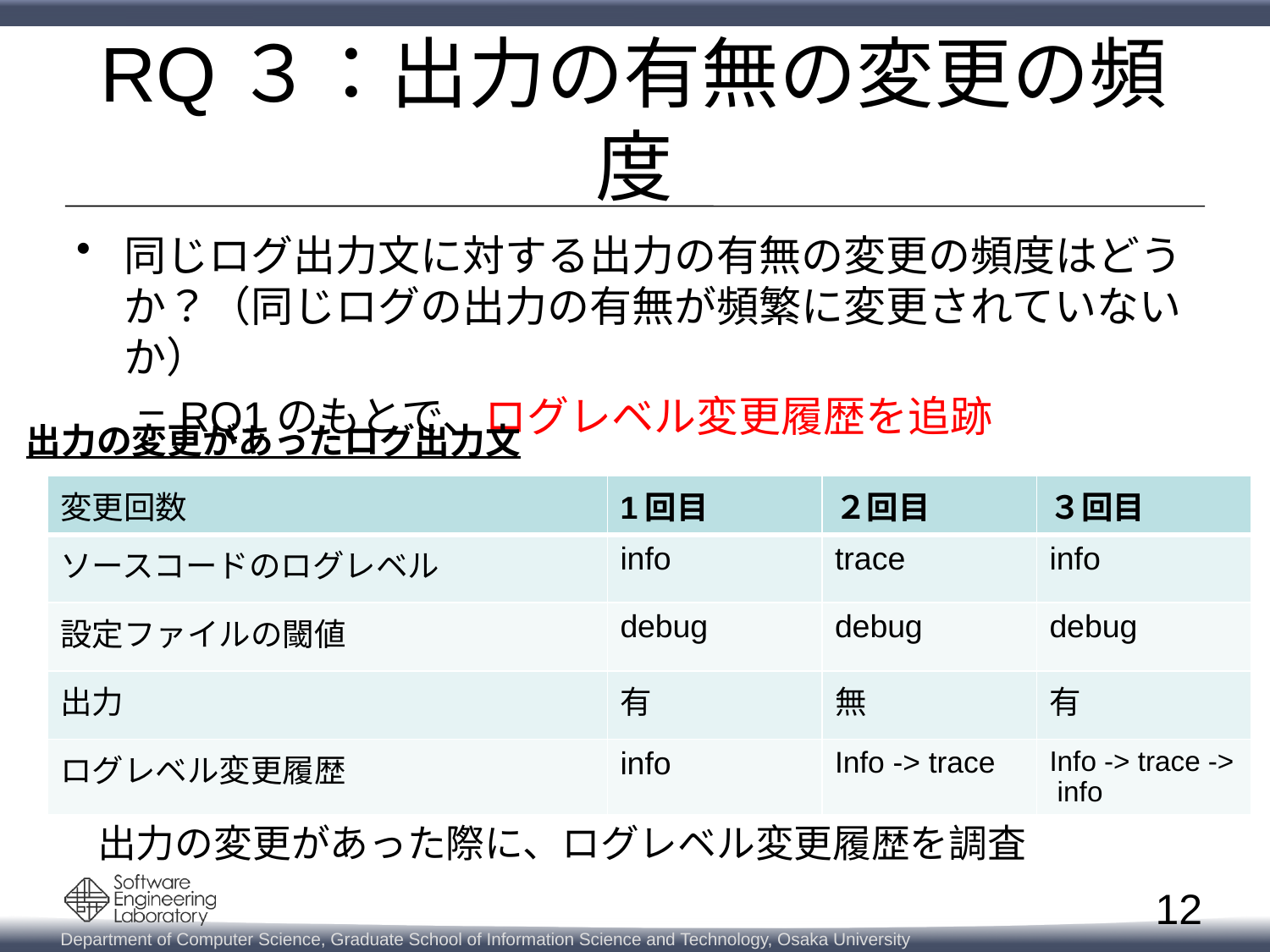

# RQ３：出力の有無の変更の頻度
同じログ出力文に対する出力の有無の変更の頻度はどうか？（同じログの出力の有無が頻繁に変更されていないか）
RQ1のもとで、ログレベル変更履歴を追跡
出力の変更があったログ出力文
| 変更回数 | 1回目 | ２回目 | ３回目 |
| --- | --- | --- | --- |
| ソースコードのログレベル | info | trace | info |
| 設定ファイルの閾値 | debug | debug | debug |
| 出力 | 有 | 無 | 有 |
| ログレベル変更履歴 | info | Info -> trace | Info -> trace -> info |
出力の変更があった際に、ログレベル変更履歴を調査
12